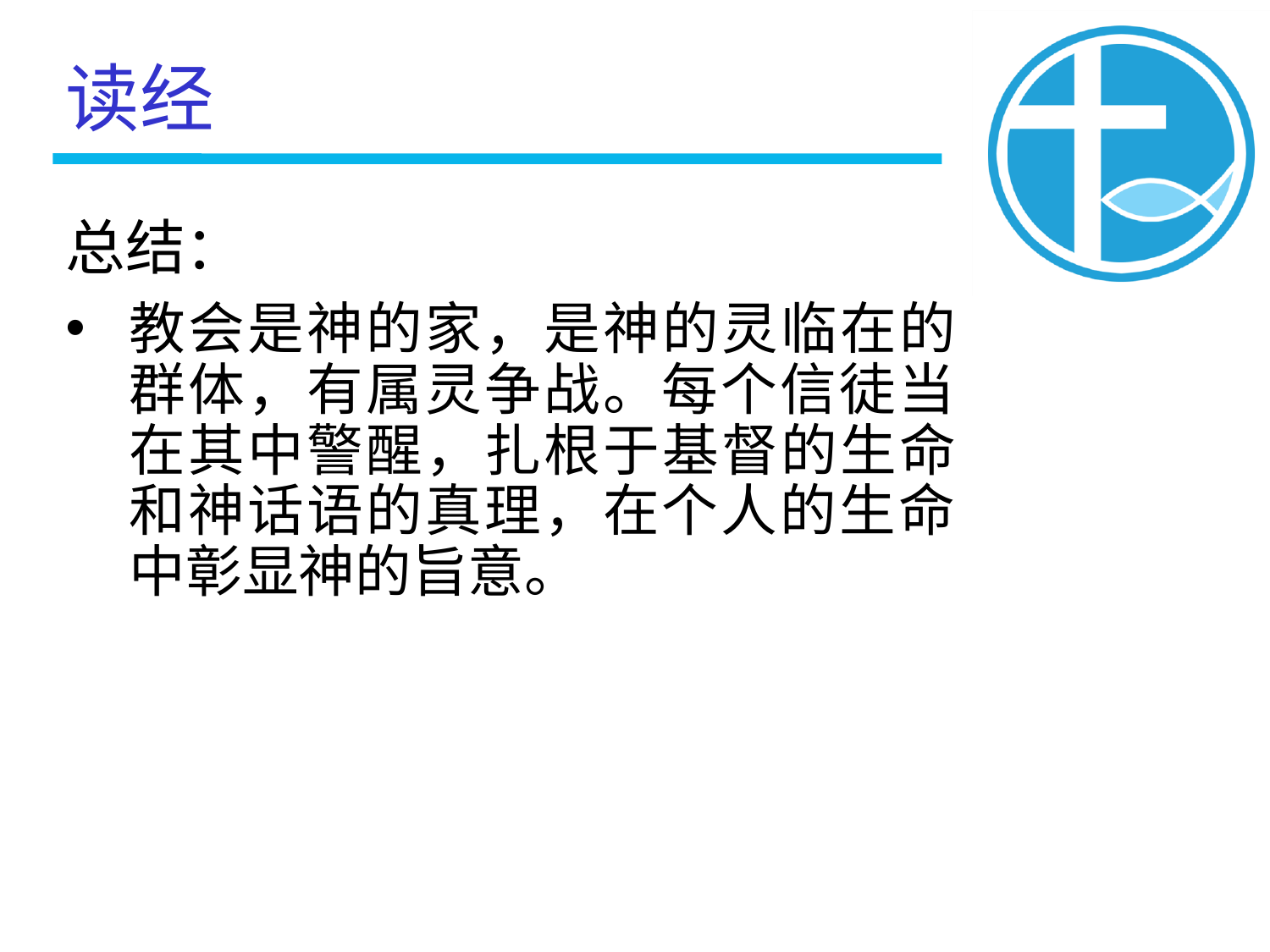

读经
总结：
教会是神的家，是神的灵临在的群体，有属灵争战。每个信徒当在其中警醒，扎根于基督的生命和神话语的真理，在个人的生命中彰显神的旨意。